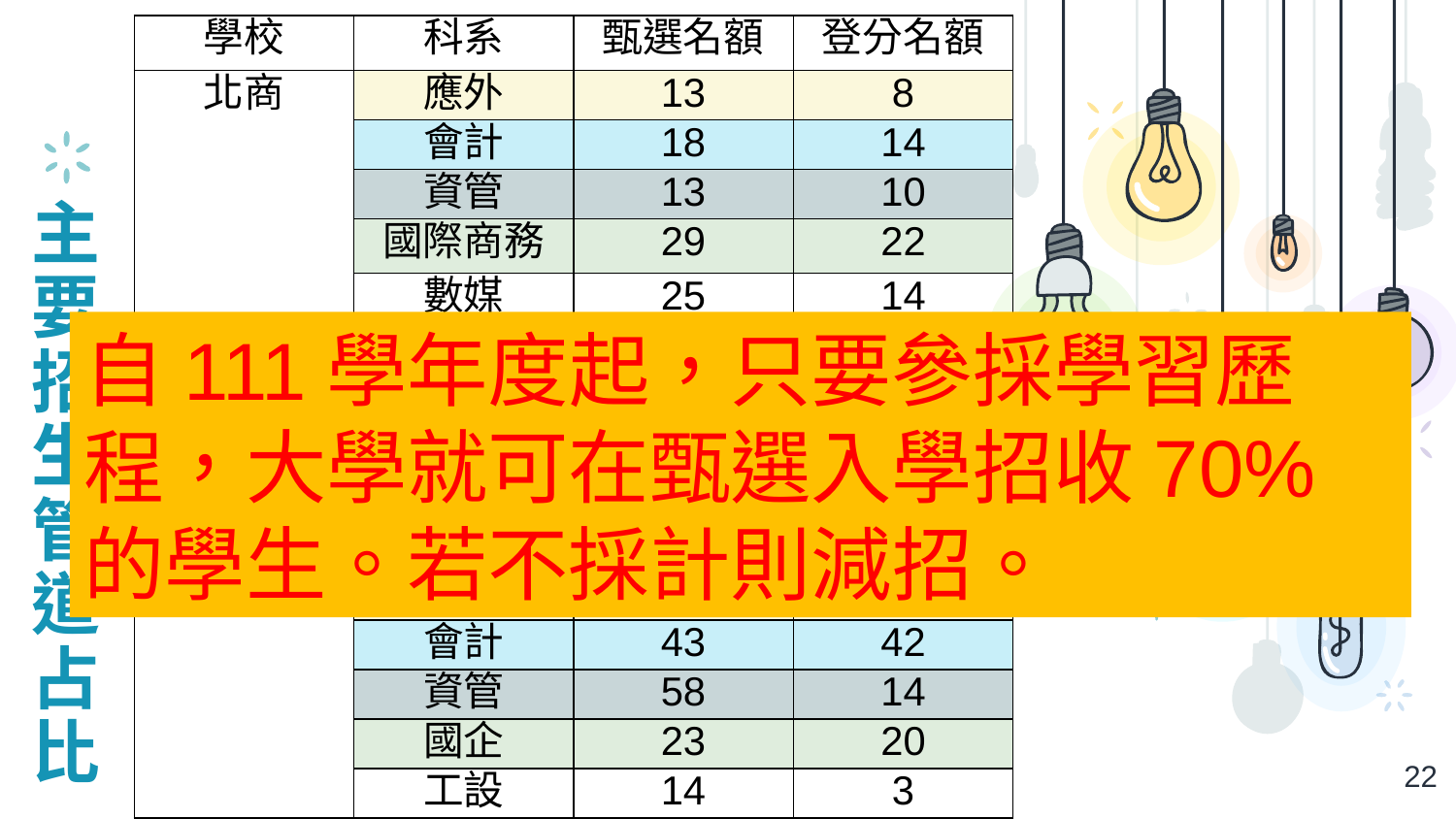

| 學校 | 科系 | 甄選名額 | 登分名額 |
| --- | --- | --- | --- |
| 北商 | 應外 | 13 | 8 |
|  | 會計 | 18 | 14 |
|  | 資管 | 13 | 10 |
|  | 國際商務 | 29 | 22 |
|  | 數媒 | 25 | 14 |
| 中科 | 應英 | 23 | 16 |
|  | 會計 | 46 | 31 |
|  | 資管 | 32 | 10 |
|  | 國貿 | 54 | 23 |
|  | 多媒 | 24 | 11 |
| 高科 | 應英 | 69 | 20 |
|  | 會計 | 43 | 42 |
|  | 資管 | 58 | 14 |
|  | 國企 | 23 | 20 |
|  | 工設 | 14 | 3 |
# 主要招生管道占比

自111學年度起，只要參採學習歷程，大學就可在甄選入學招收70%的學生。若不採計則減招。
22